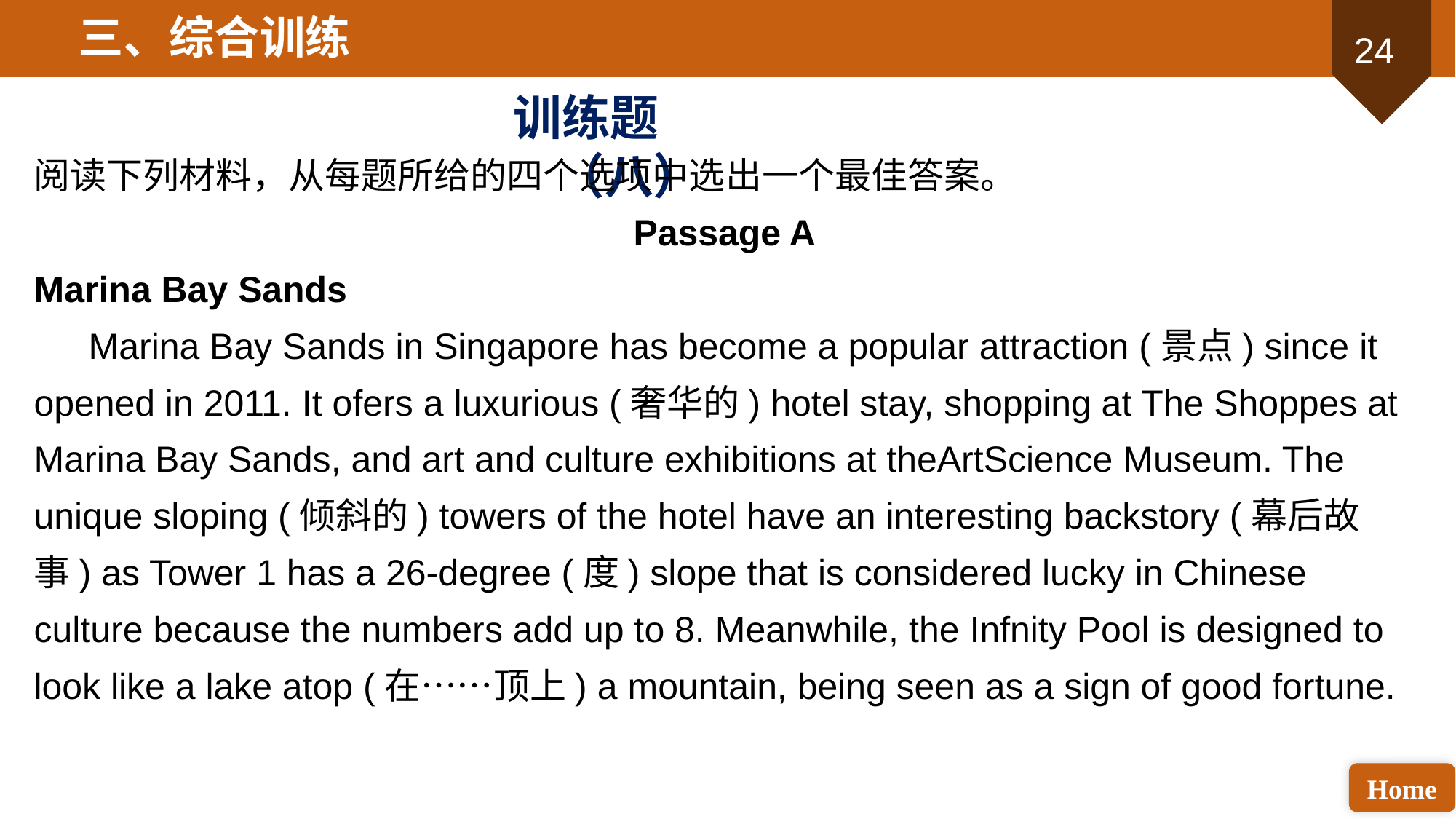

三、综合训练
训练题（八）
阅读下列材料，从每题所给的四个选项中选出一个最佳答案。
Passage A
Marina Bay Sands
Marina Bay Sands in Singapore has become a popular attraction (景点) since it opened in 2011. It ofers a luxurious (奢华的) hotel stay, shopping at The Shoppes at Marina Bay Sands, and art and culture exhibitions at theArtScience Museum. The unique sloping (倾斜的) towers of the hotel have an interesting backstory (幕后故事) as Tower 1 has a 26-degree (度) slope that is considered lucky in Chinese culture because the numbers add up to 8. Meanwhile, the Infnity Pool is designed to look like a lake atop (在……顶上) a mountain, being seen as a sign of good fortune.